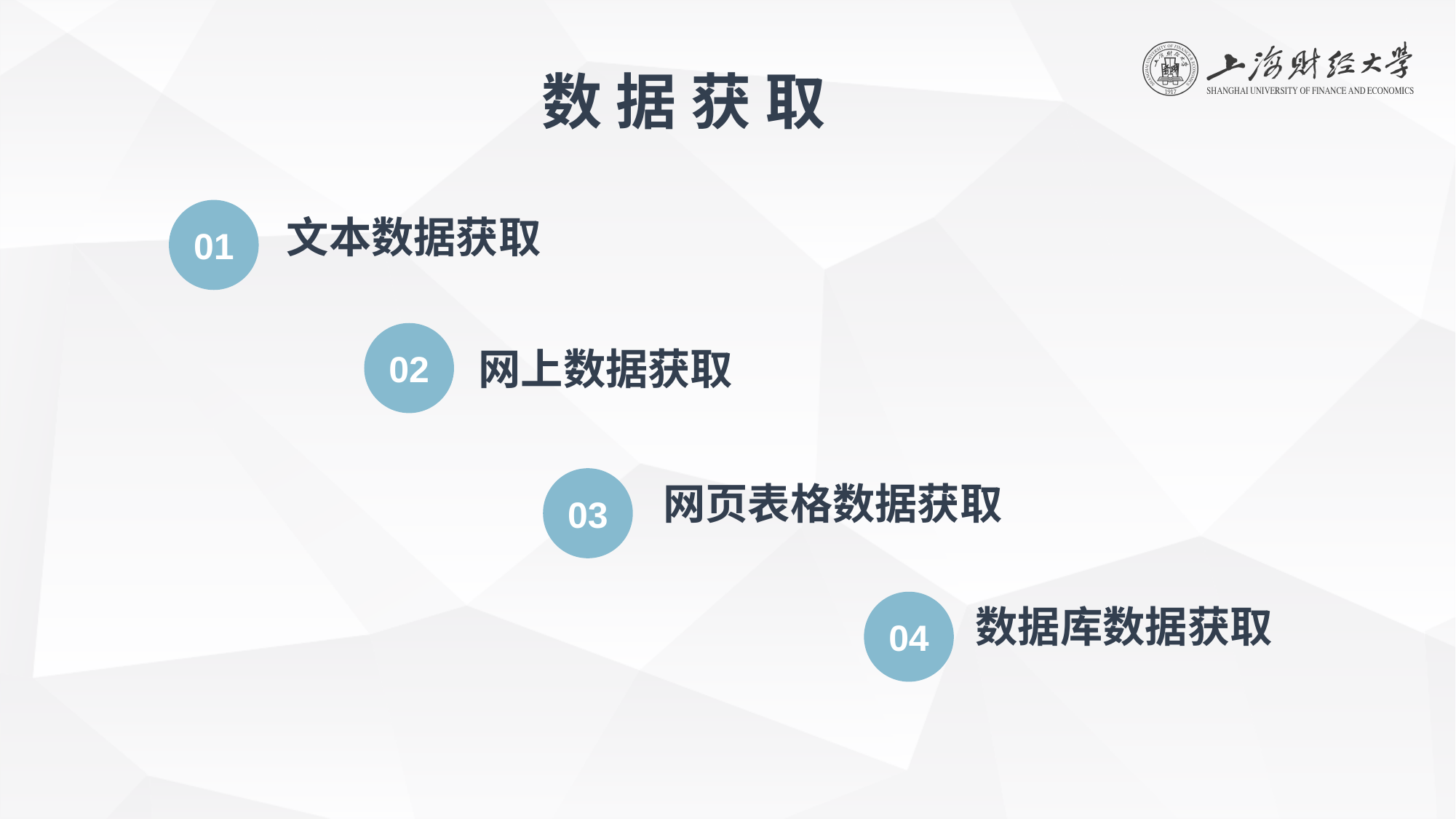

数 据 获 取
01
文本数据获取
02
网上数据获取
03
网页表格数据获取
04
数据库数据获取